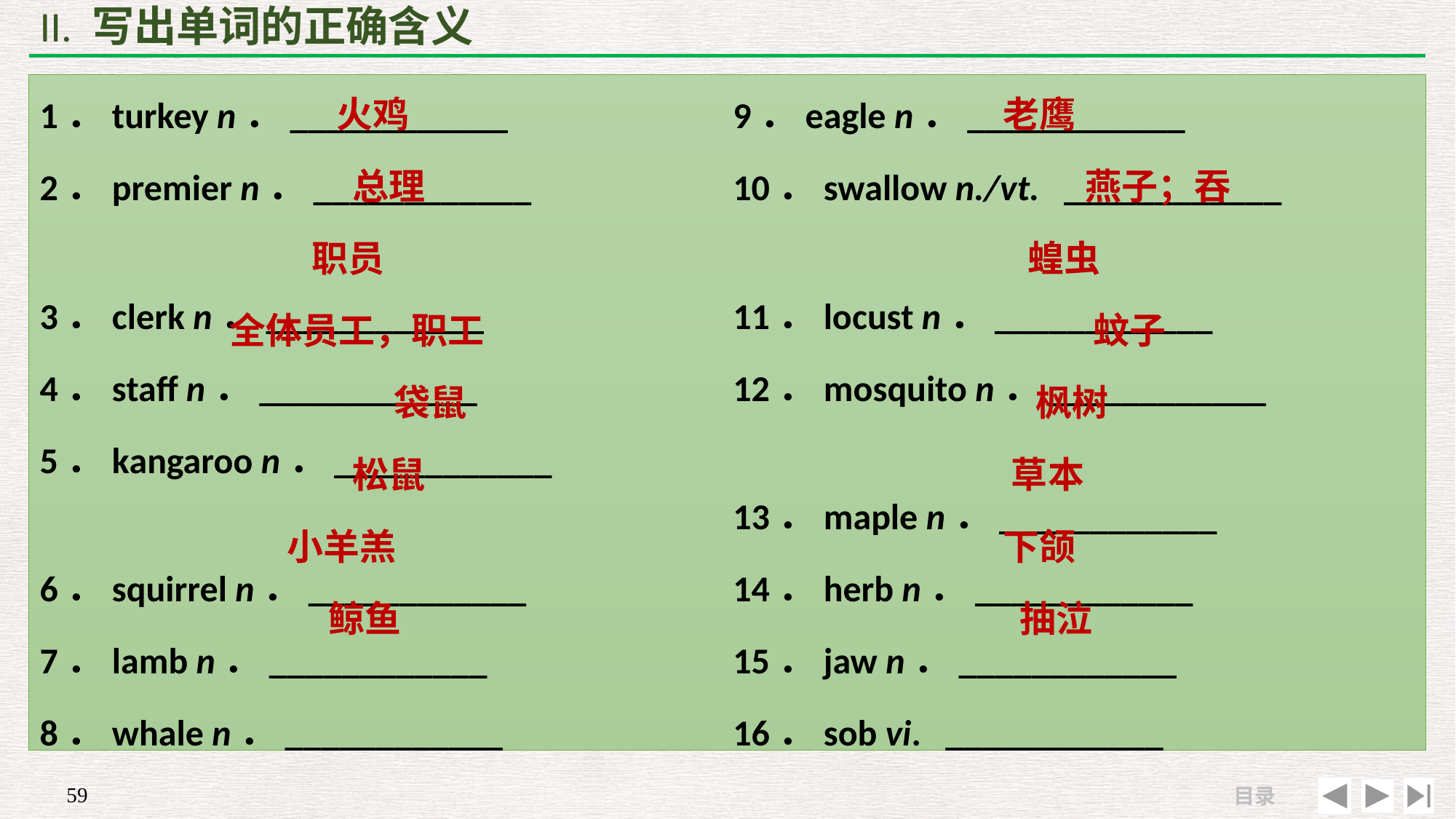

# II. 写出单词的正确含义
            火鸡
              总理
         职员
全体员工，职工
                   袋鼠
              松鼠
      小羊羔
           鲸鱼
   老鹰
             燕子；吞
      蝗虫
              蚊子
       枫树
    草本
   下颌
     抽泣
1．turkey n．____________
2．premier n．____________
3．clerk n．____________
4．staff n．____________
5．kangaroo n．____________
6．squirrel n．____________
7．lamb n．____________
8．whale n．____________
9．eagle n．____________
10．swallow n./vt.   ____________
11．locust n．____________
12．mosquito n．____________
13．maple n．____________
14．herb n．____________
15．jaw n．____________
16．sob vi.   ____________